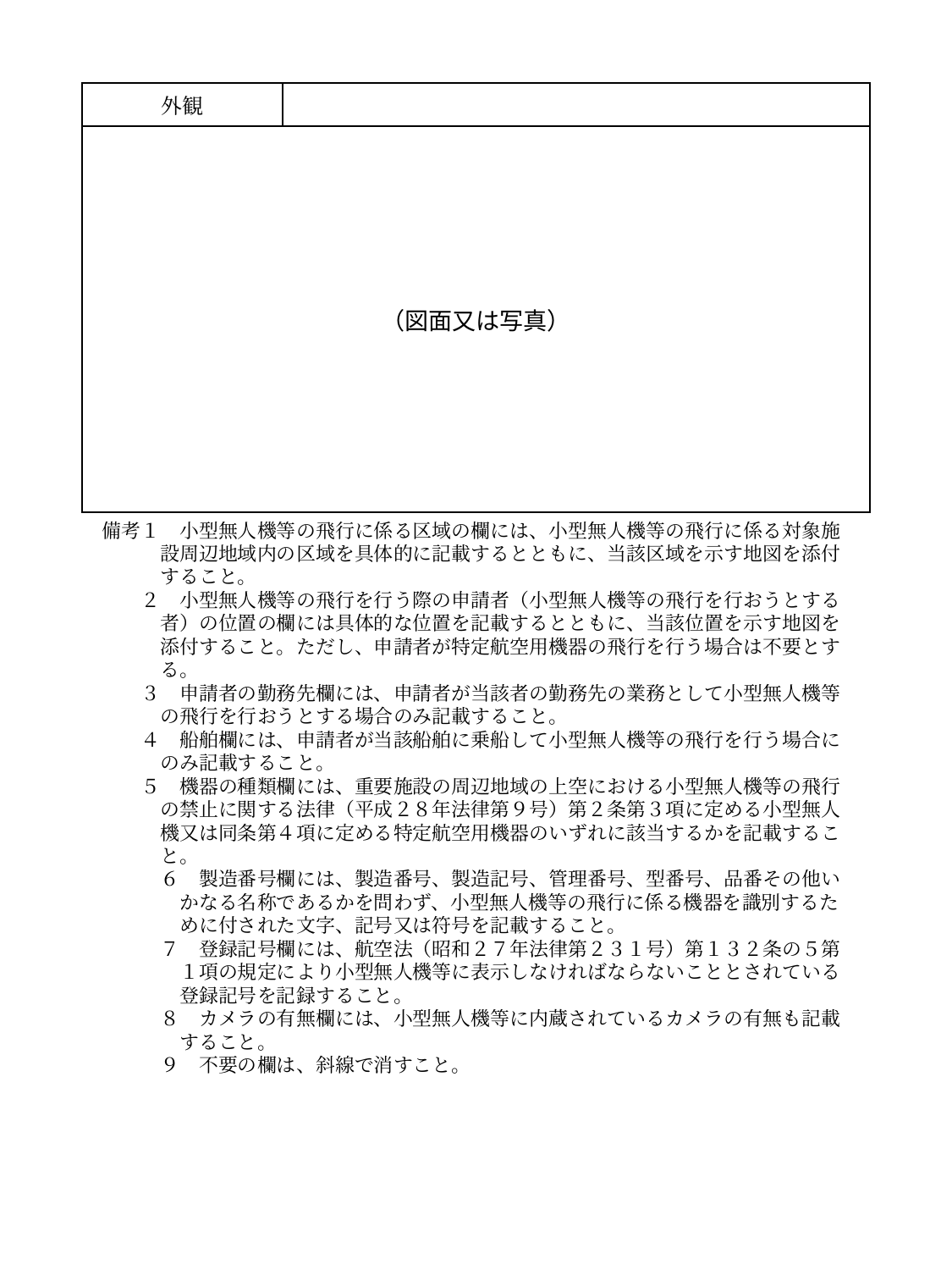

| 外観 |  |
| --- | --- |
| （図面又は写真） |  |
備考１　小型無人機等の飛行に係る区域の欄には、小型無人機等の飛行に係る対象施
　　　設周辺地域内の区域を具体的に記載するとともに、当該区域を示す地図を添付
　　　すること。
　　２　小型無人機等の飛行を行う際の申請者（小型無人機等の飛行を行おうとする
　　　者）の位置の欄には具体的な位置を記載するとともに、当該位置を示す地図を
　　　添付すること。ただし、申請者が特定航空用機器の飛行を行う場合は不要とす
　　　る。
　　３　申請者の勤務先欄には、申請者が当該者の勤務先の業務として小型無人機等
　　　の飛行を行おうとする場合のみ記載すること。
　　４　船舶欄には、申請者が当該船舶に乗船して小型無人機等の飛行を行う場合に
　　　のみ記載すること。
　　５　機器の種類欄には、重要施設の周辺地域の上空における小型無人機等の飛行
　　　の禁止に関する法律（平成２８年法律第９号）第２条第３項に定める小型無人
　　　機又は同条第４項に定める特定航空用機器のいずれに該当するかを記載するこ
　　　と。
　　　６　製造番号欄には、製造番号、製造記号、管理番号、型番号、品番その他い
　　　　かなる名称であるかを問わず、小型無人機等の飛行に係る機器を識別するた
　　　　めに付された文字、記号又は符号を記載すること。
　　　７　登録記号欄には、航空法（昭和２７年法律第２３１号）第１３２条の５第
　　　　１項の規定により小型無人機等に表示しなければならないこととされている
　　　　登録記号を記録すること。
　　　８　カメラの有無欄には、小型無人機等に内蔵されているカメラの有無も記載
　　　　すること。
　　　９　不要の欄は、斜線で消すこと。